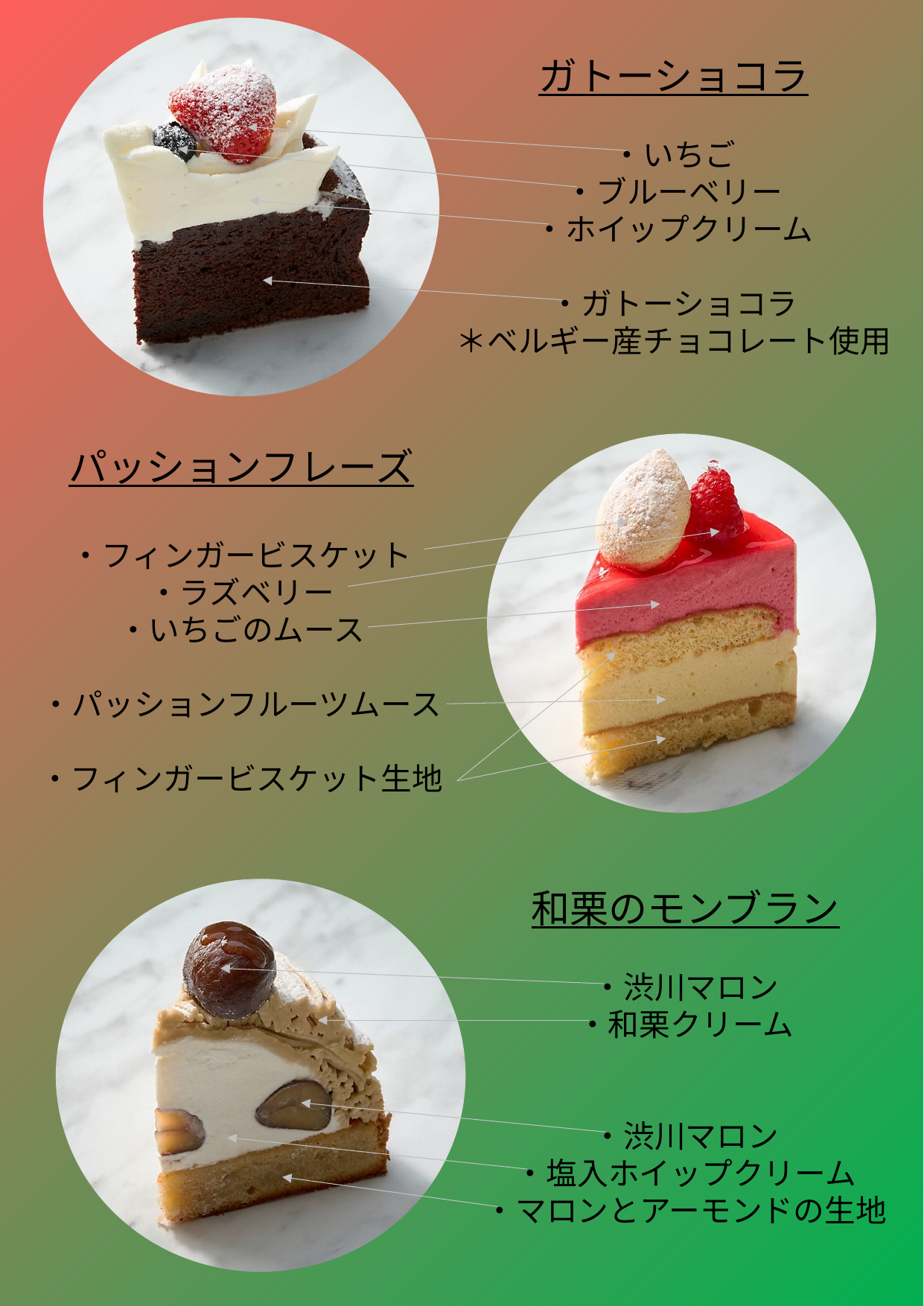

ガトーショコラ

・いちご
・ブルーベリー
・ホイップクリーム

・ガトーショコラ
＊ベルギー産チョコレート使用

パッションフレーズ

・フィンガービスケット
・ラズベリー
・いちごのムース

・パッションフルーツムース

・フィンガービスケット生地
和栗のモンブラン

・渋川マロン
・和栗クリーム

・渋川マロン
・塩入ホイップクリーム
・マロンとアーモンドの生地